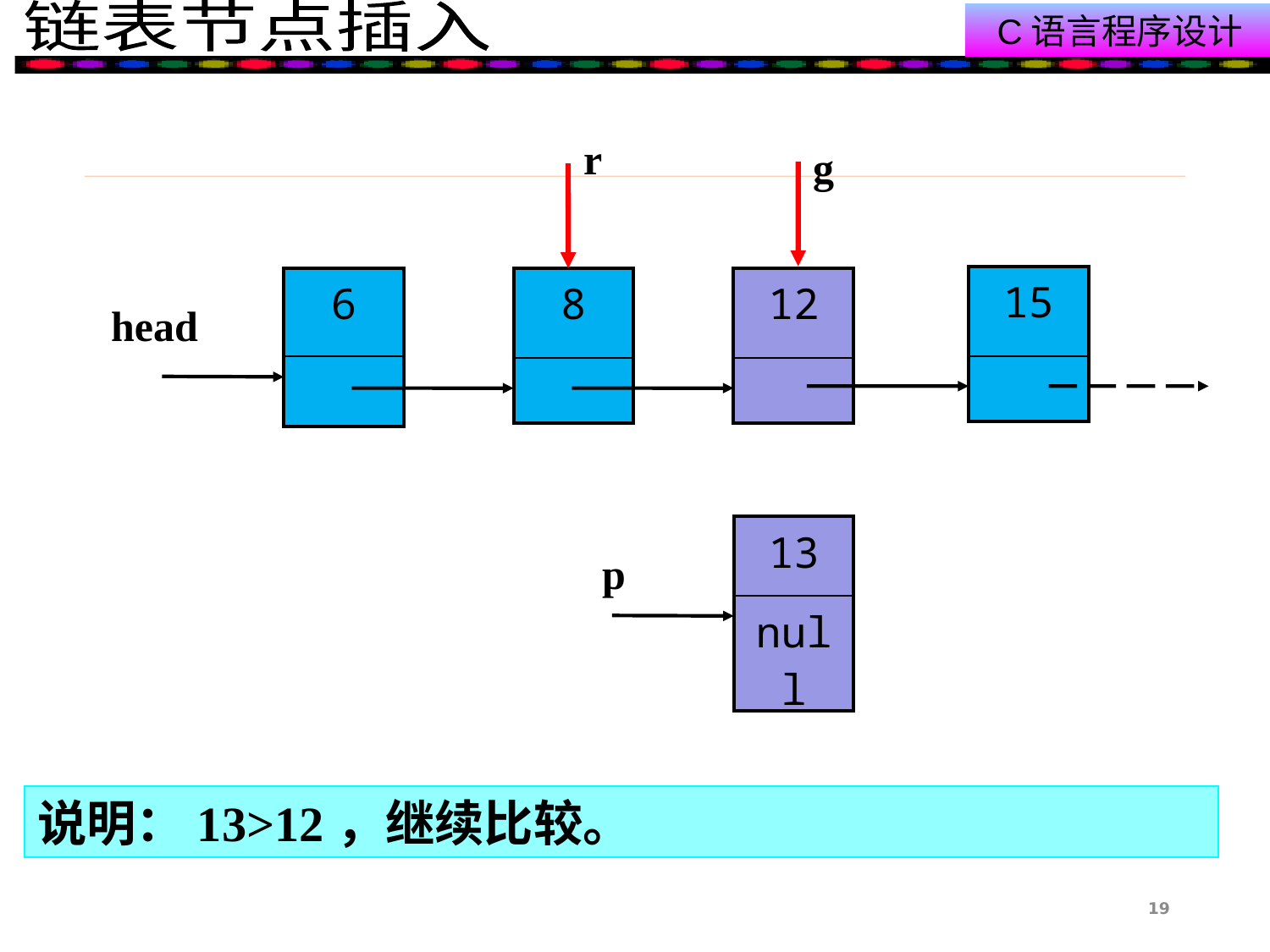

r
g

| 15 |
| --- |
|  |
| 6 |
| --- |
|  |
| 8 |
| --- |
|  |
| 12 |
| --- |
|  |
head

| 13 |
| --- |
| null |
p

说明：13>12，继续比较。
19